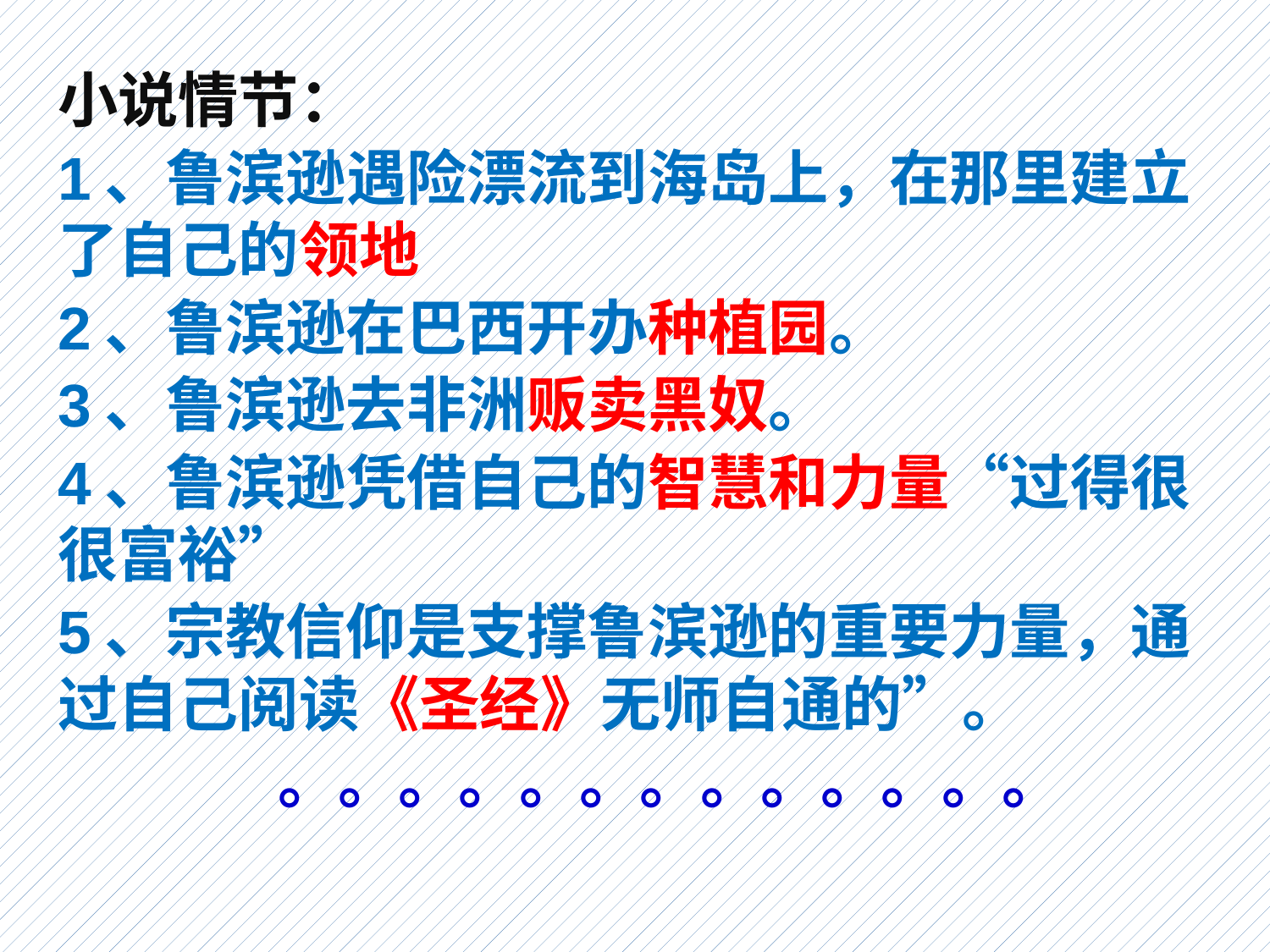

小说情节：
1、鲁滨逊遇险漂流到海岛上，在那里建立了自己的领地
2、鲁滨逊在巴西开办种植园。
3、鲁滨逊去非洲贩卖黑奴。
4、鲁滨逊凭借自己的智慧和力量“过得很很富裕”
5、宗教信仰是支撑鲁滨逊的重要力量，通过自己阅读《圣经》无师自通的”。
               。。。。。。。。。。。。。